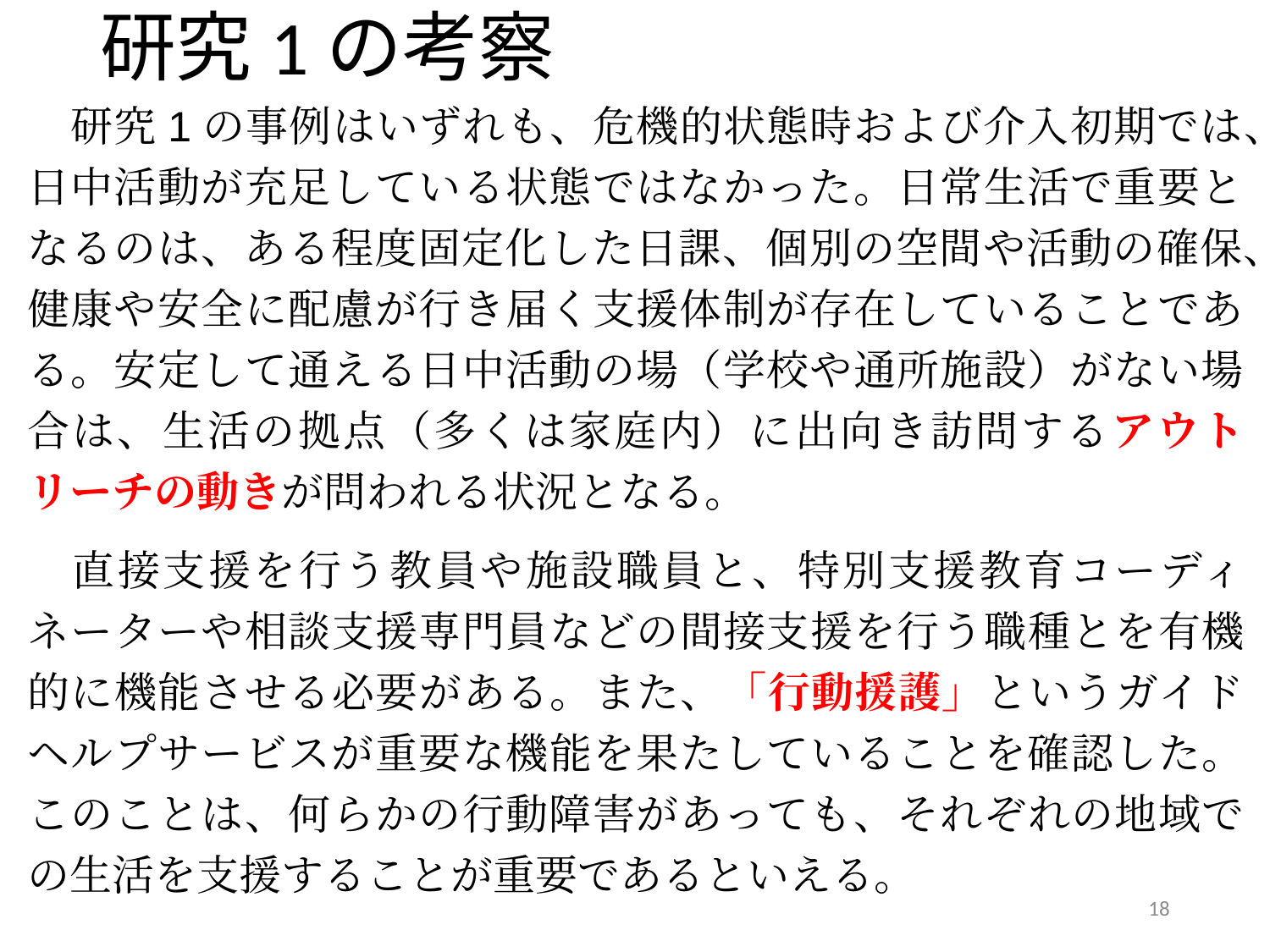

# 研究1の考察
　研究1の事例はいずれも、危機的状態時および介入初期では、日中活動が充足している状態ではなかった。日常生活で重要となるのは、ある程度固定化した日課、個別の空間や活動の確保、健康や安全に配慮が行き届く支援体制が存在していることである。安定して通える日中活動の場（学校や通所施設）がない場合は、生活の拠点（多くは家庭内）に出向き訪問するアウトリーチの動きが問われる状況となる。
　直接支援を行う教員や施設職員と、特別支援教育コーディネーターや相談支援専門員などの間接支援を行う職種とを有機的に機能させる必要がある。また、「行動援護」というガイドヘルプサービスが重要な機能を果たしていることを確認した。このことは、何らかの行動障害があっても、それぞれの地域での生活を支援することが重要であるといえる。

18